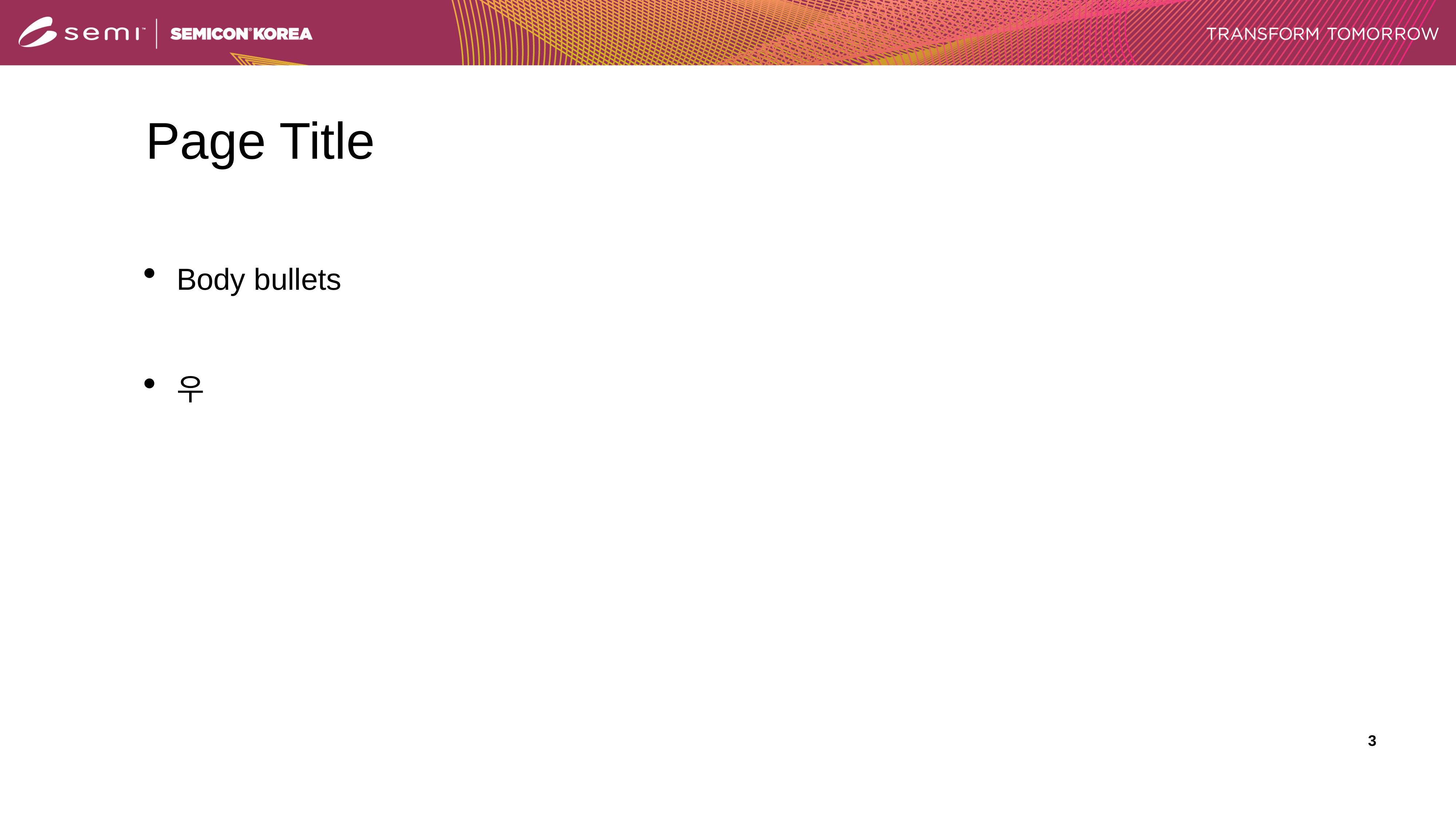

# Page Title
Body bullets

우
3